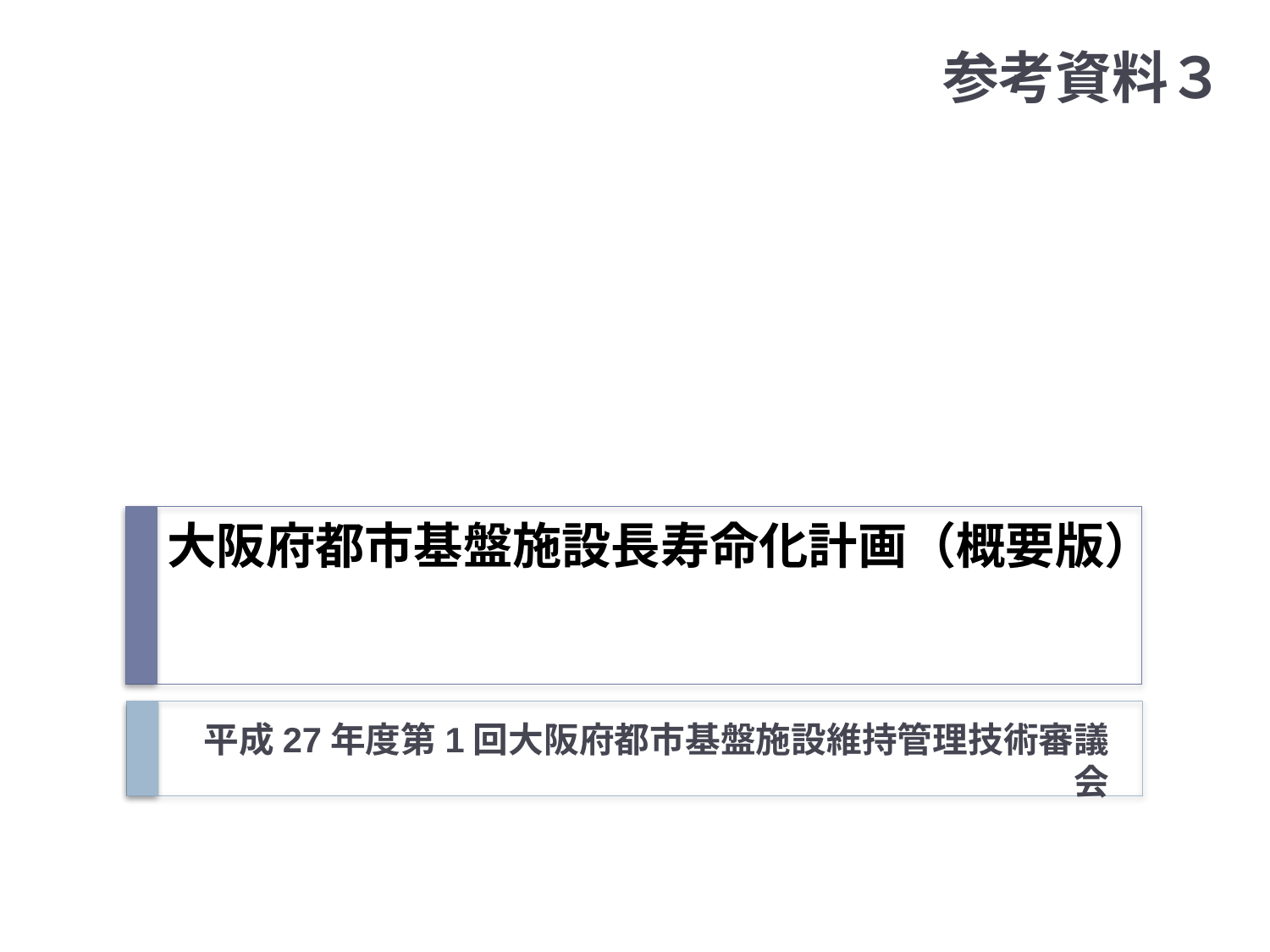

参考資料３
# 大阪府都市基盤施設長寿命化計画（概要版）
平成27年度第1回大阪府都市基盤施設維持管理技術審議会